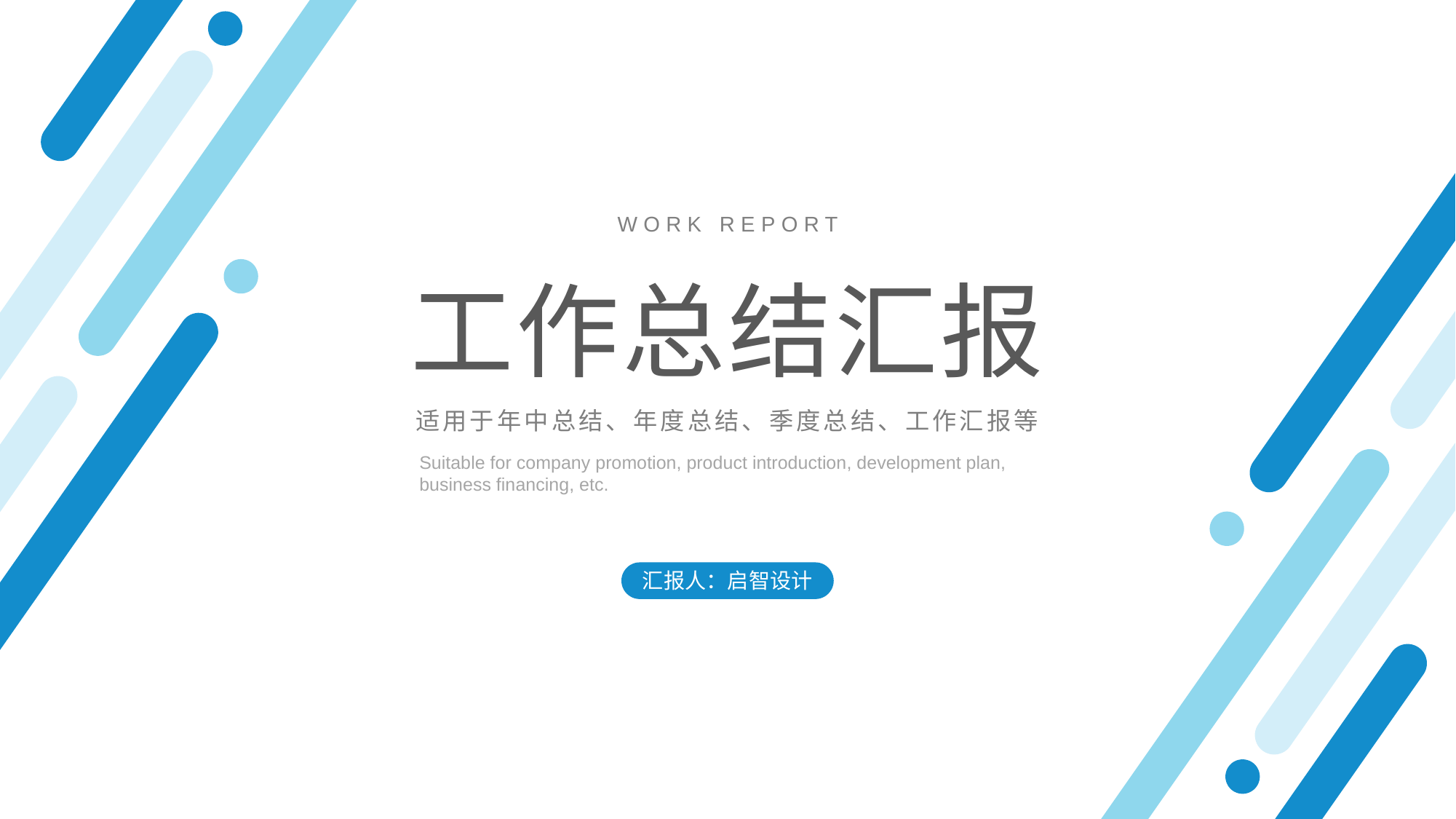

WORK REPORT
工作总结汇报
适用于年中总结、年度总结、季度总结、工作汇报等
Suitable for company promotion, product introduction, development plan, business financing, etc.
汇报人：启智设计